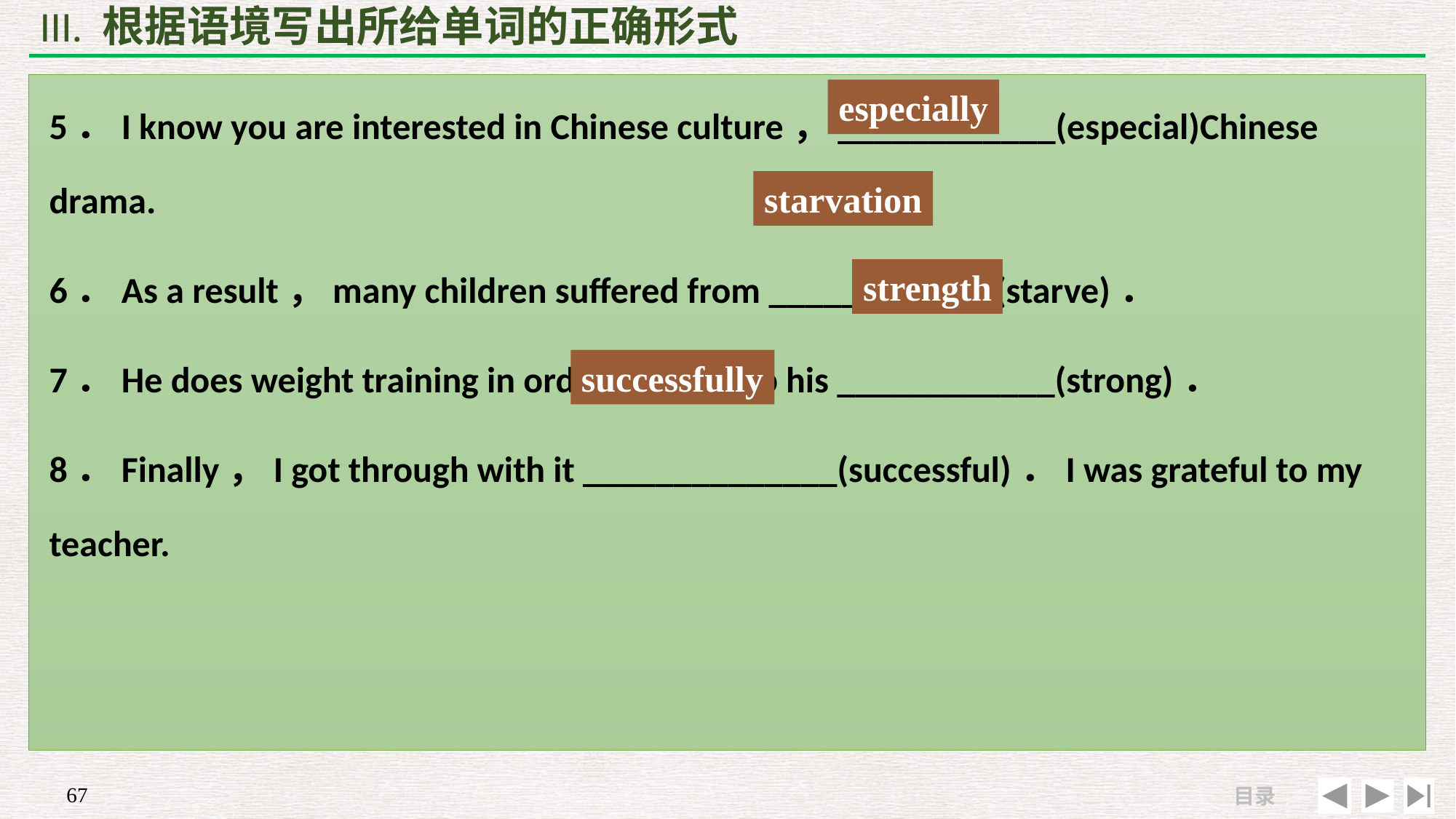

# III. 根据语境写出所给单词的正确形式
5．I know you are interested in Chinese culture，____________(especial)Chinese drama.
6．As a result，many children suffered from ____________ (starve)．
7．He does weight training in order to build up his ____________(strong)．
8．Finally，I got through with it ______________(successful)．I was grateful to my teacher.

especially
starvation
strength
successfully